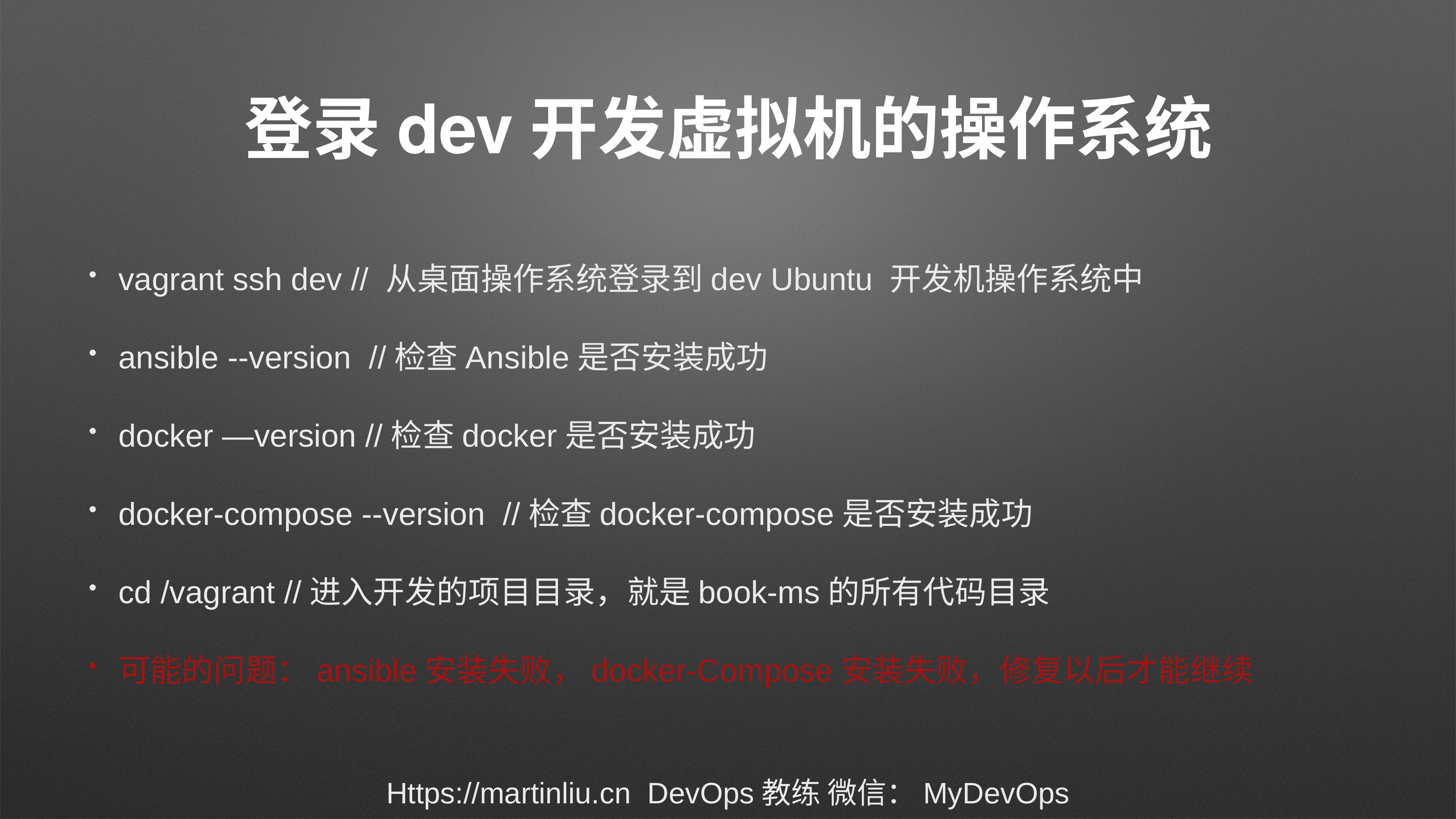

# 登录dev开发虚拟机的操作系统
vagrant ssh dev // 从桌面操作系统登录到dev Ubuntu 开发机操作系统中
ansible --version  //检查Ansible是否安装成功
docker —version //检查docker是否安装成功
docker-compose --version  //检查docker-compose是否安装成功
cd /vagrant //进入开发的项目目录，就是book-ms的所有代码目录
可能的问题：ansible安装失败，docker-Compose安装失败，修复以后才能继续